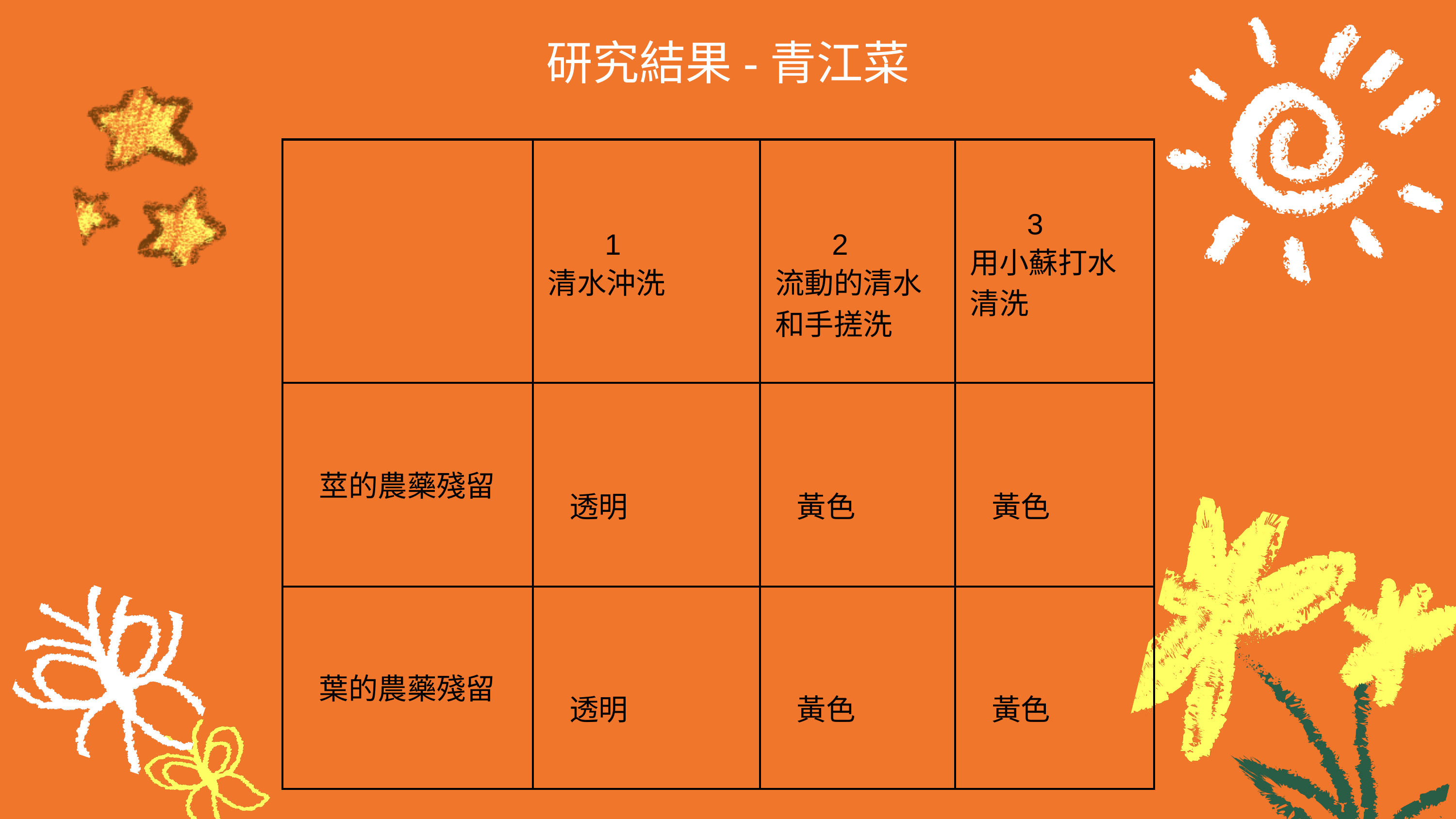

研究結果-青江菜

|  | 1 清水沖洗 | 2 流動的清水和手搓洗 | 3 用小蘇打水清洗 |
| --- | --- | --- | --- |
| 莖的農藥殘留 | 透明 | 黃色 | 黃色 |
| 葉的農藥殘留 | 透明 | 黃色 | 黃色 |